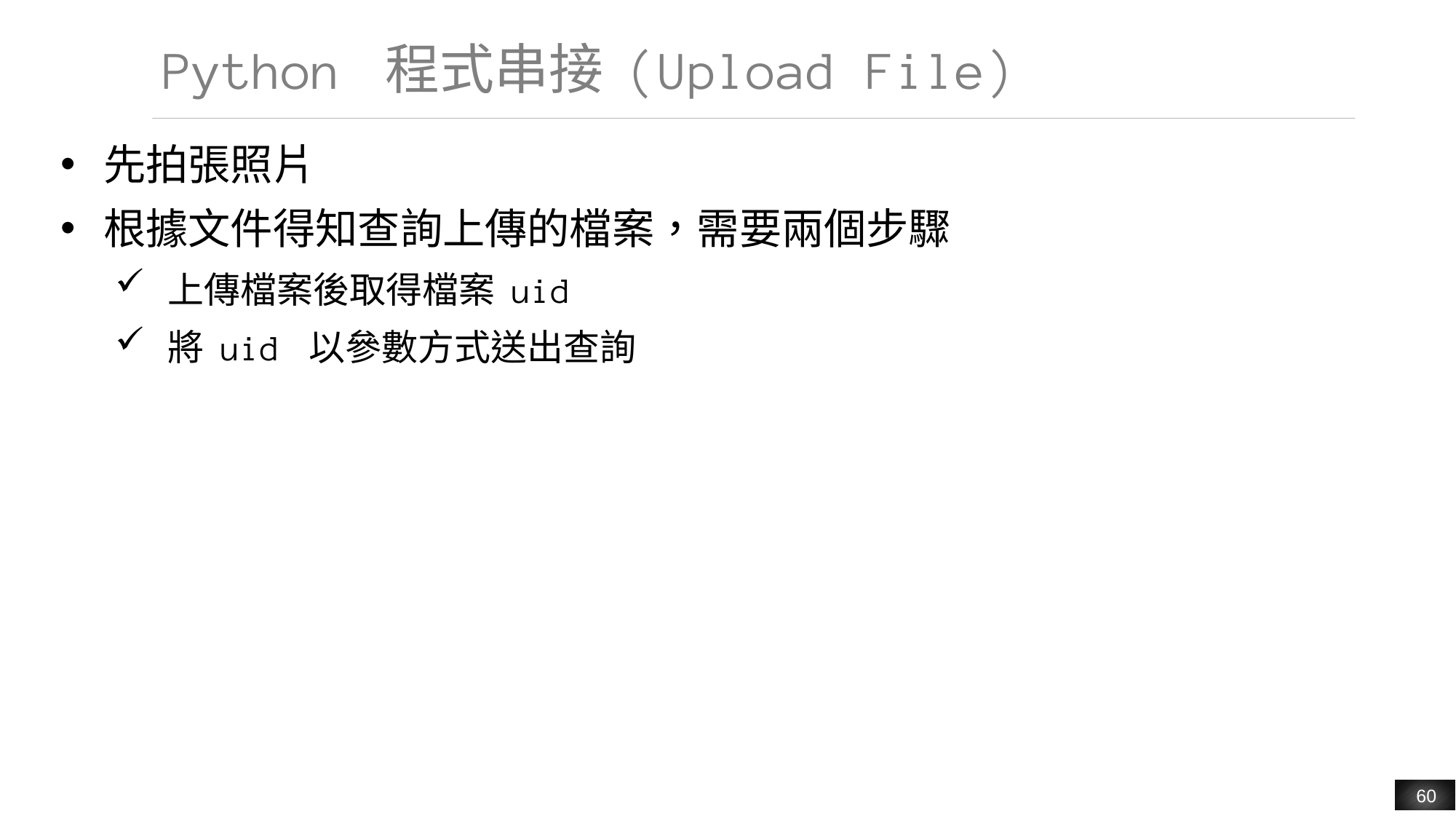

# Python 程式串接 (Upload File)
先拍張照片
根據文件得知查詢上傳的檔案，需要兩個步驟
上傳檔案後取得檔案 uid
將 uid 以參數方式送出查詢